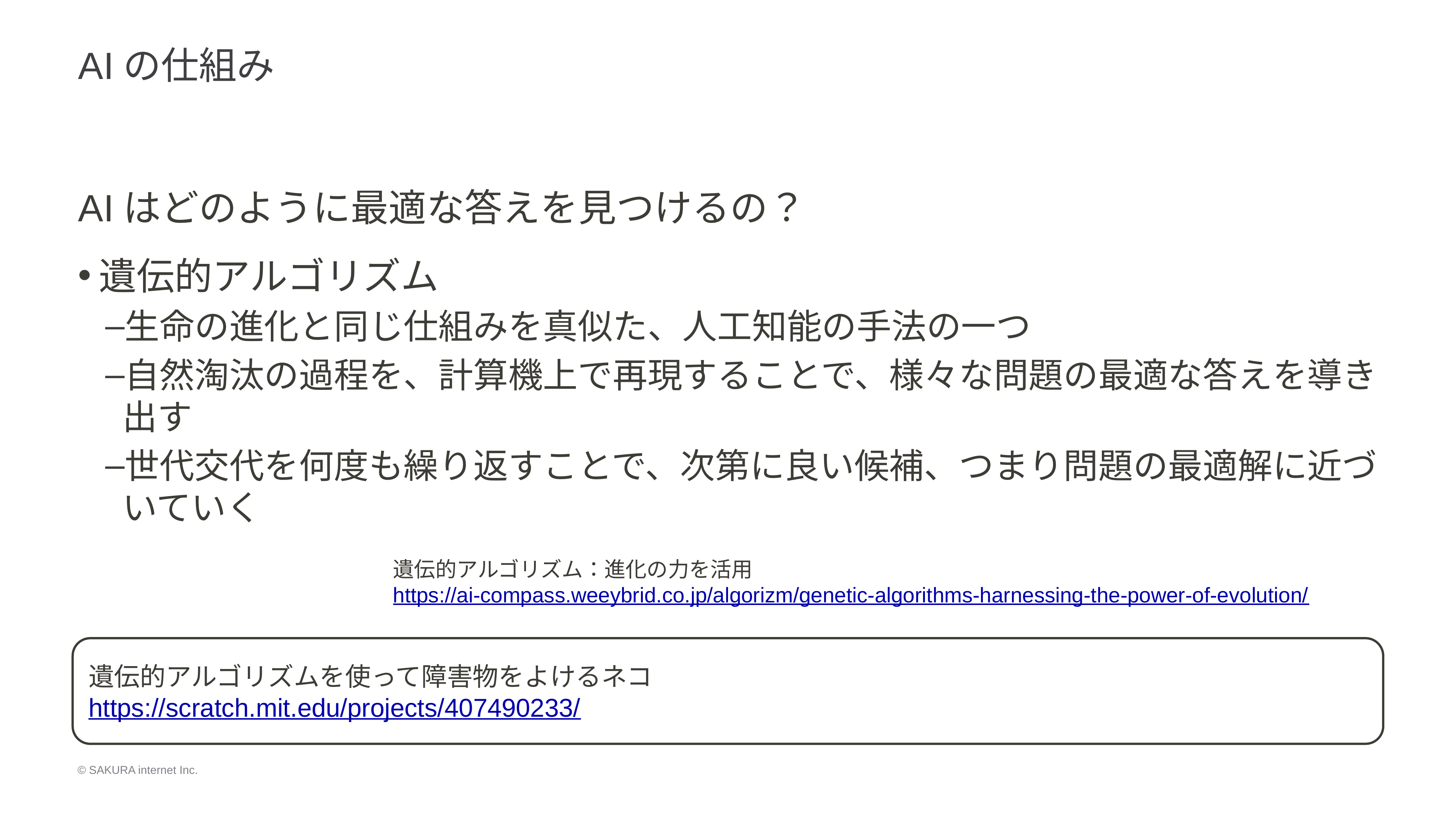

AIの仕組み
AIはどのように最適な答えを見つけるの？
遺伝的アルゴリズム
生命の進化と同じ仕組みを真似た、人工知能の手法の一つ
自然淘汰の過程を、計算機上で再現することで、様々な問題の最適な答えを導き出す
世代交代を何度も繰り返すことで、次第に良い候補、つまり問題の最適解に近づいていく
遺伝的アルゴリズム：進化の力を活用
https://ai-compass.weeybrid.co.jp/algorizm/genetic-algorithms-harnessing-the-power-of-evolution/
遺伝的アルゴリズムを使って障害物をよけるネコ
https://scratch.mit.edu/projects/407490233/